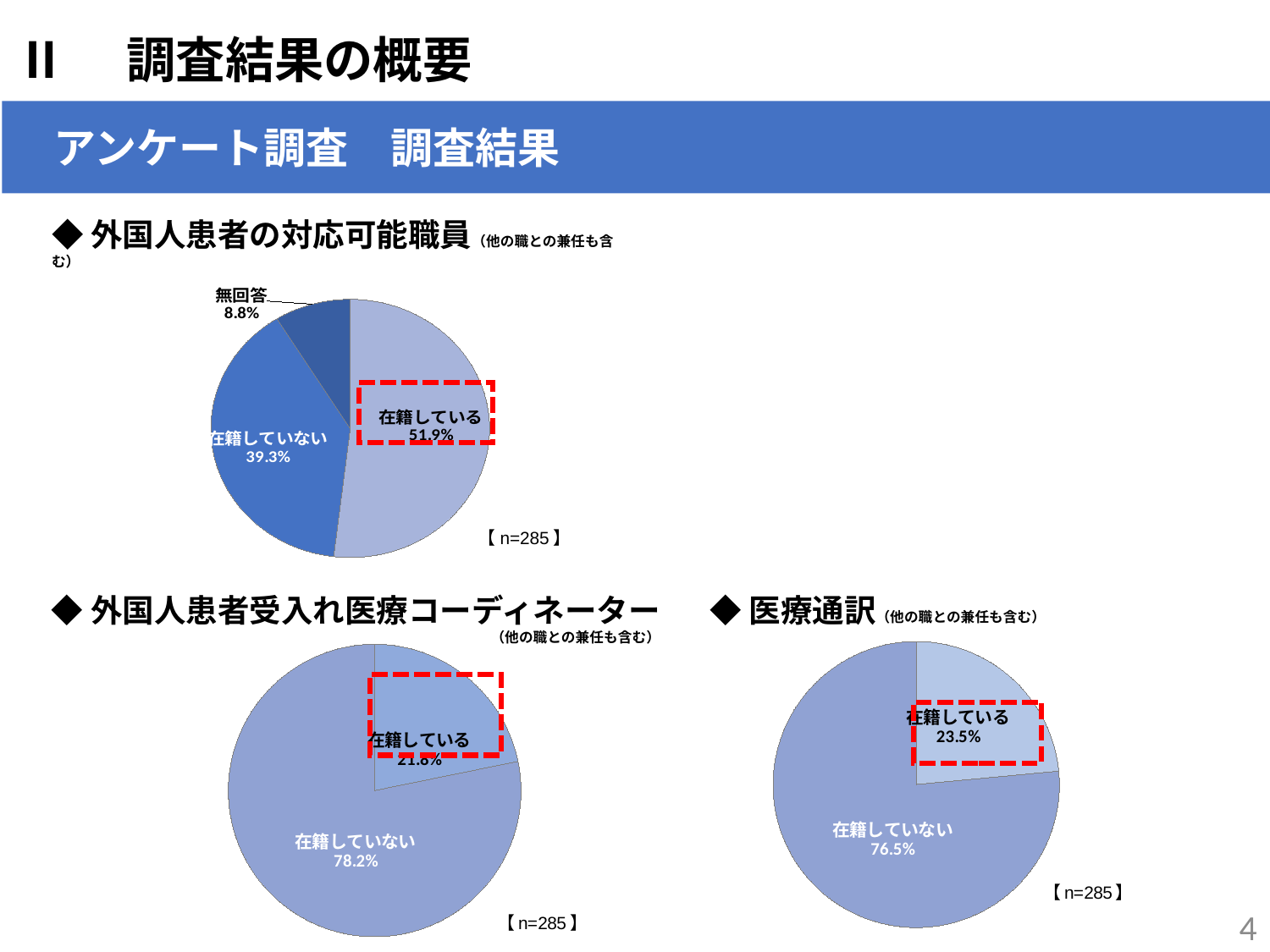

Ⅱ　調査結果の概要
アンケート調査　調査結果
　 アンケート調査　調査結果
◆外国人患者の対応可能職員（他の職との兼任も含む）

### Chart

| Category |  |
|---|---|
| 在籍している | 0.519 |
| 在籍していない | 0.393 |
| 無回答 | 0.088 |
【n=285】

### Chart

| Category | 列1 |
|---|---|
| 在籍している | 21.8 |
| 在籍していない | 78.2 |
◆外国人患者受入れ医療コーディネーター
　　　　　　　　　　　　　　　　　　　　　　　　　　　　　　　（他の職との兼任も含む）

◆医療通訳（他の職との兼任も含む）

### Chart

| Category | 列1 |
|---|---|
| 在籍している | 23.5 |
| 在籍していない | 76.5 |

4